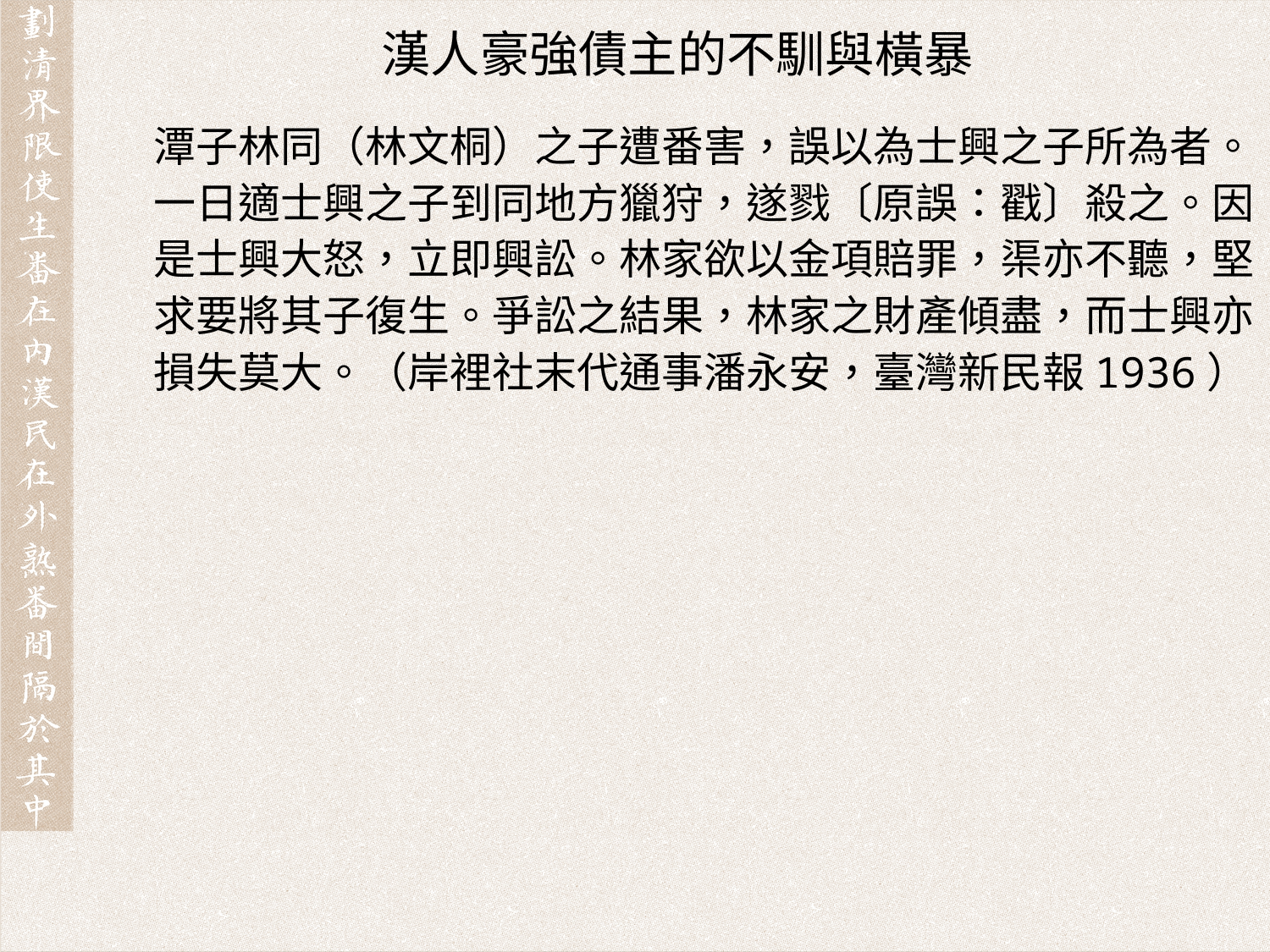

漢人豪強債主的不馴與橫暴
潭子林同（林文桐）之子遭番害，誤以為士興之子所為者。一日適士興之子到同地方獵狩，遂戮〔原誤：戳〕殺之。因是士興大怒，立即興訟。林家欲以金項賠罪，渠亦不聽，堅求要將其子復生。爭訟之結果，林家之財產傾盡，而士興亦損失莫大。（岸裡社末代通事潘永安，臺灣新民報1936）